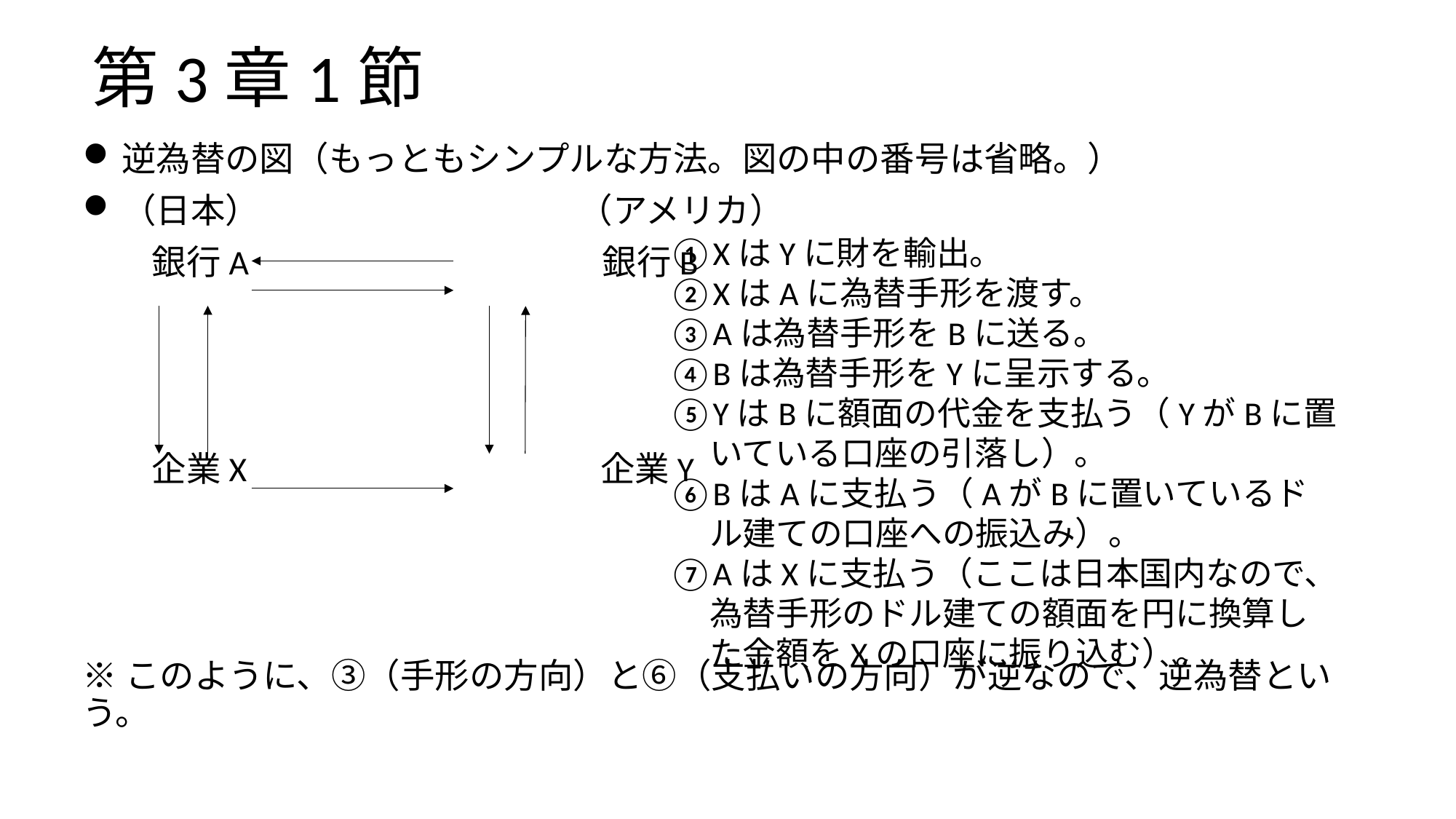

# 第3章1節
逆為替の図（もっともシンプルな方法。図の中の番号は省略。）
（日本）　　　　　　　　　 （アメリカ）
　　銀行A　　　　　　　　　　銀行B

　　企業X　　　　　　　　　　企業Y

※このように、③（手形の方向）と⑥（支払いの方向）が逆なので、逆為替という。
XはYに財を輸出。
XはAに為替手形を渡す。
Aは為替手形をBに送る。
Bは為替手形をYに呈示する。
YはBに額面の代金を支払う（YがBに置いている口座の引落し）。
BはAに支払う（AがBに置いているドル建ての口座への振込み）。
AはXに支払う（ここは日本国内なので、為替手形のドル建ての額面を円に換算した金額をXの口座に振り込む）。